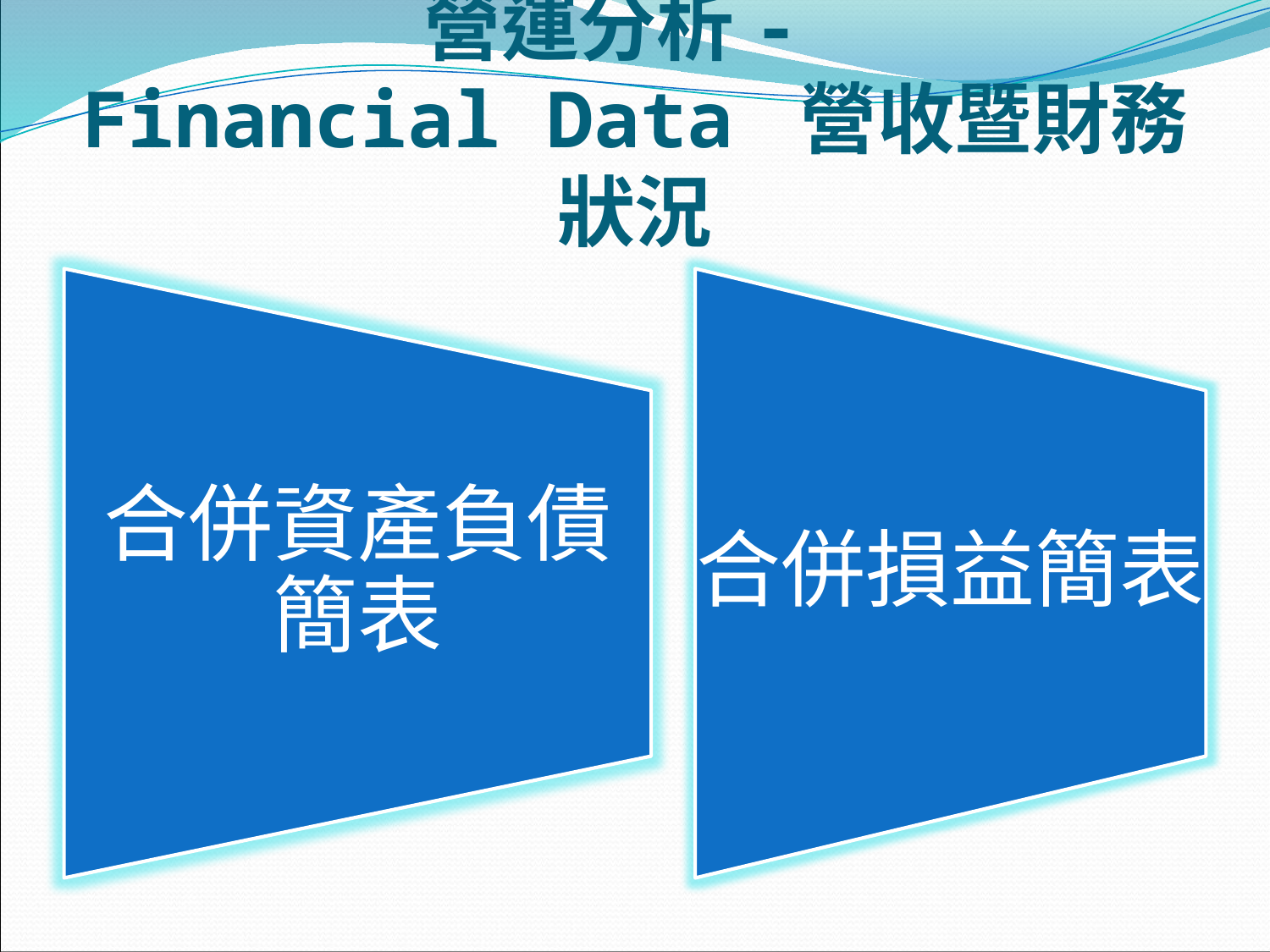

# 營運分析- Financial Data 營收暨財務狀況
合併資產負債簡表
合併損益簡表